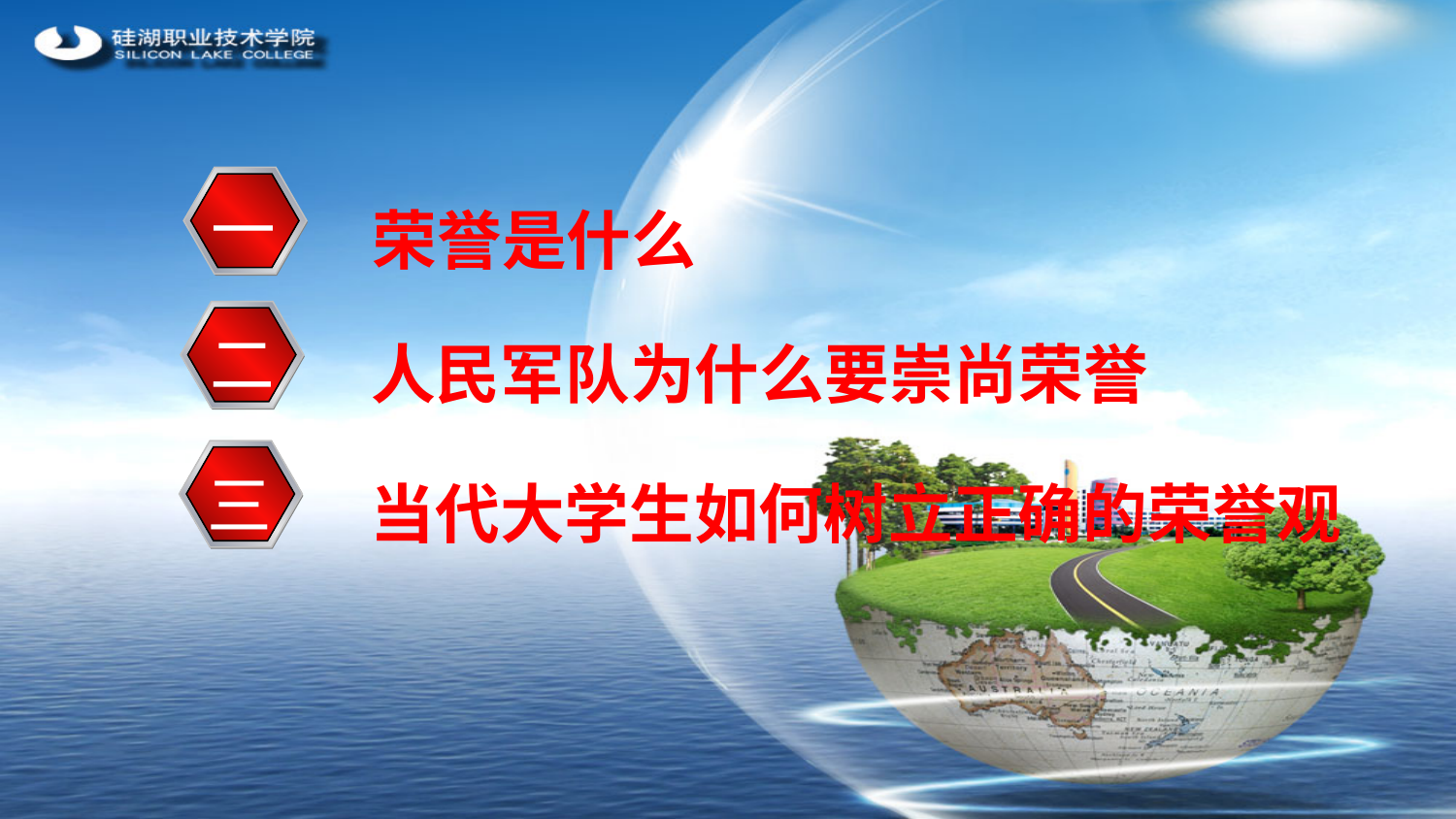

一
荣誉是什么

二
人民军队为什么要崇尚荣誉
三

当代大学生如何树立正确的荣誉观